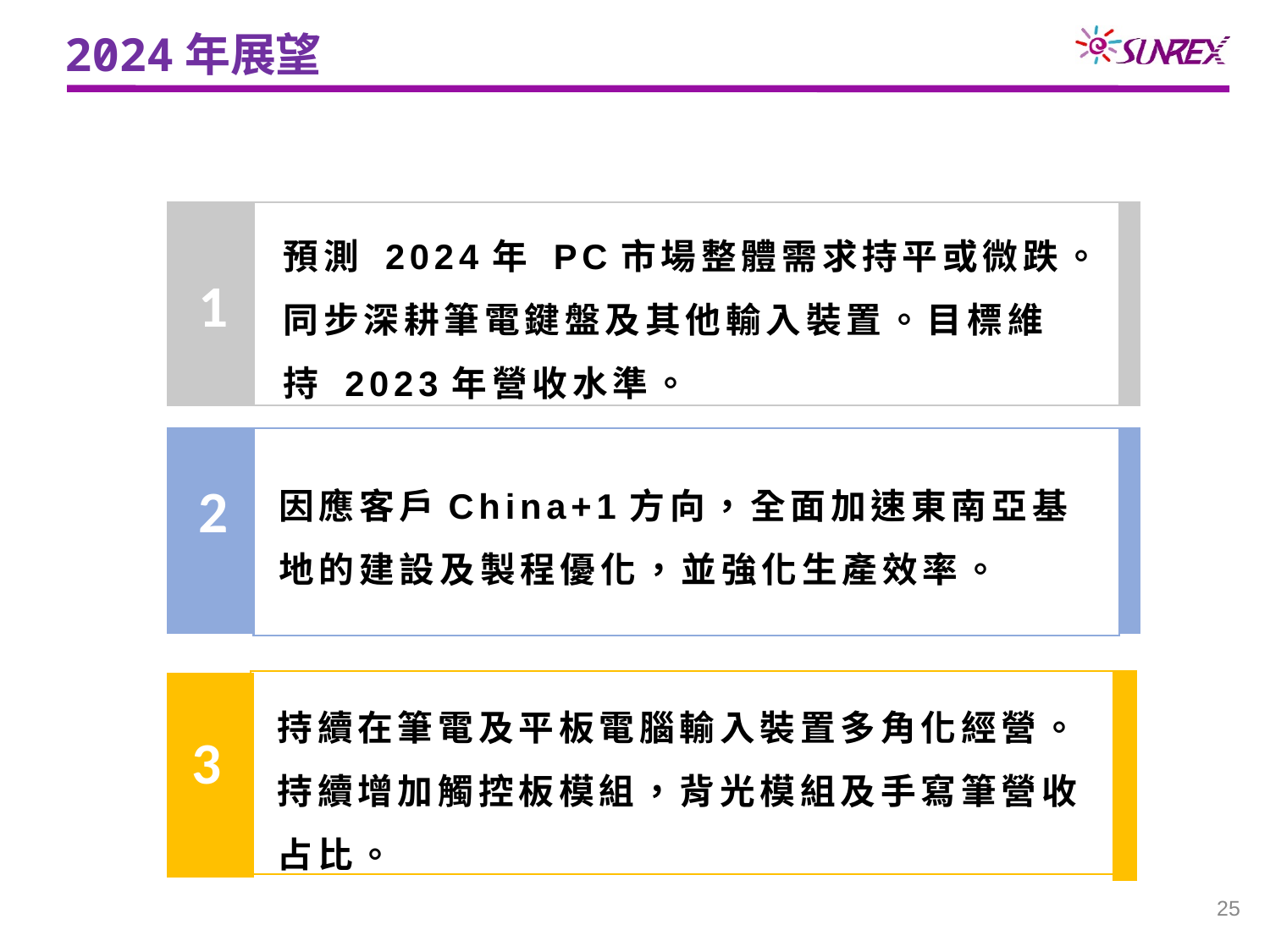

2024年展望

預測 2024年 PC市場整體需求持平或微跌。同步深耕筆電鍵盤及其他輸入裝置。目標維持 2023年營收水準。
1

因應客戶China+1方向，全面加速東南亞基地的建設及製程優化，並強化生產效率。
2

持續在筆電及平板電腦輸入裝置多角化經營。持續增加觸控板模組，背光模組及手寫筆營收占比。
3
25